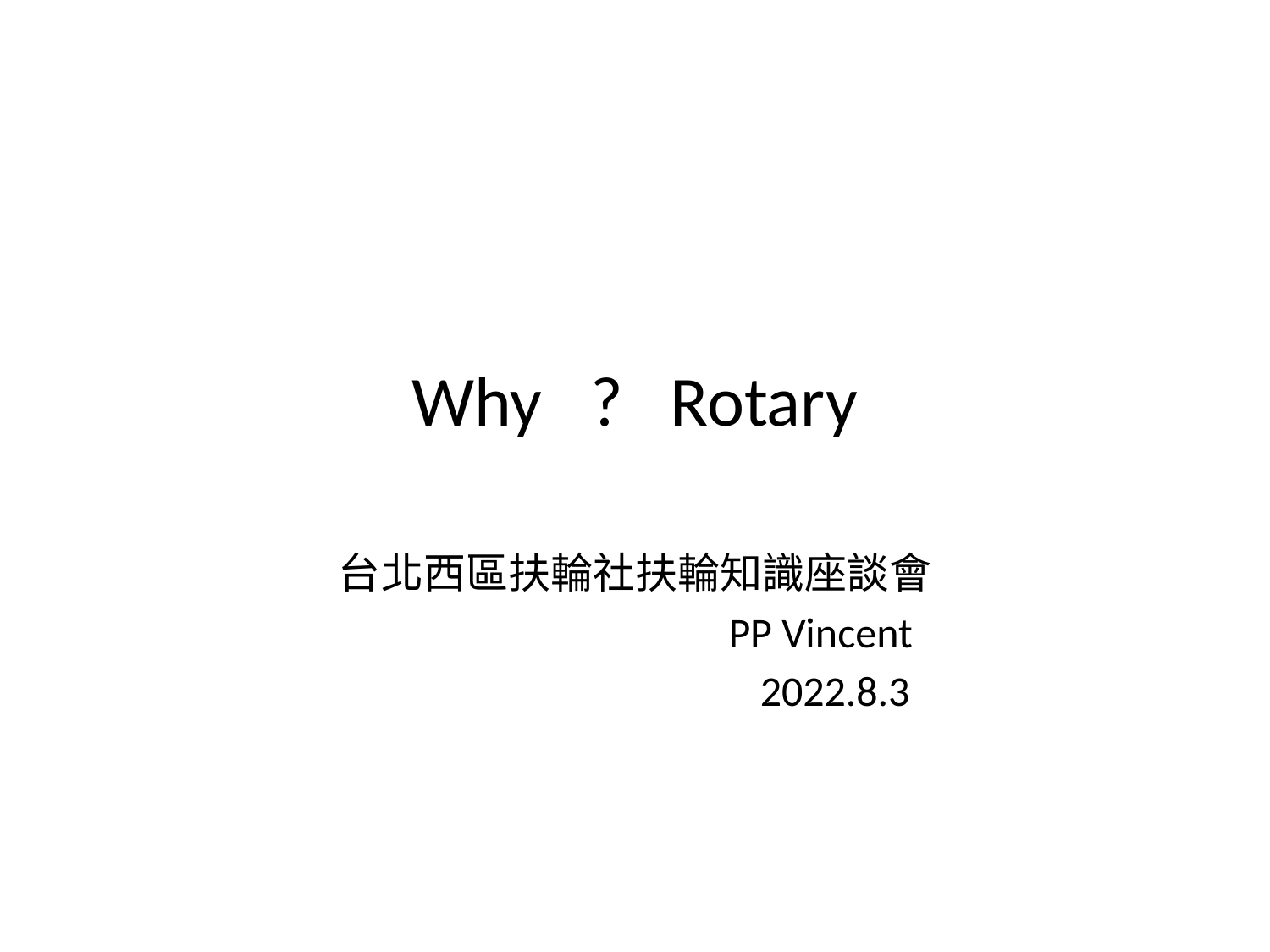

# Why   ?   Rotary
台北西區扶輪社扶輪知識座談會
                                       PP Vincent
                                          2022.8.3